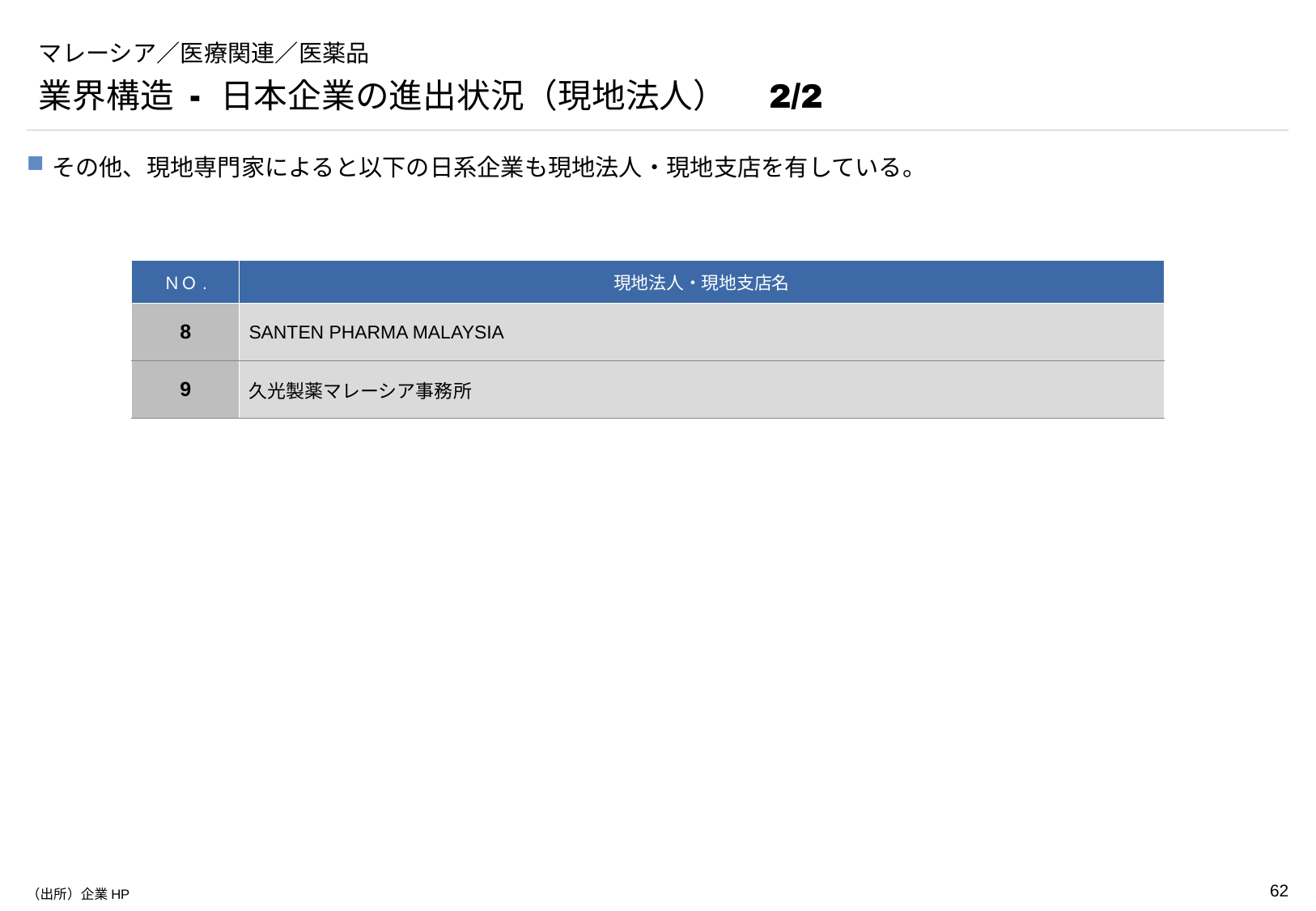

# マレーシア／医療関連／医薬品
業界構造 - 日本企業の進出状況（現地法人）　2/2
その他、現地専門家によると以下の日系企業も現地法人・現地支店を有している。
| ＮＯ. | 現地法人・現地支店名 |
| --- | --- |
| 8 | SANTEN PHARMA MALAYSIA |
| 9 | 久光製薬マレーシア事務所 |
（出所）企業HP